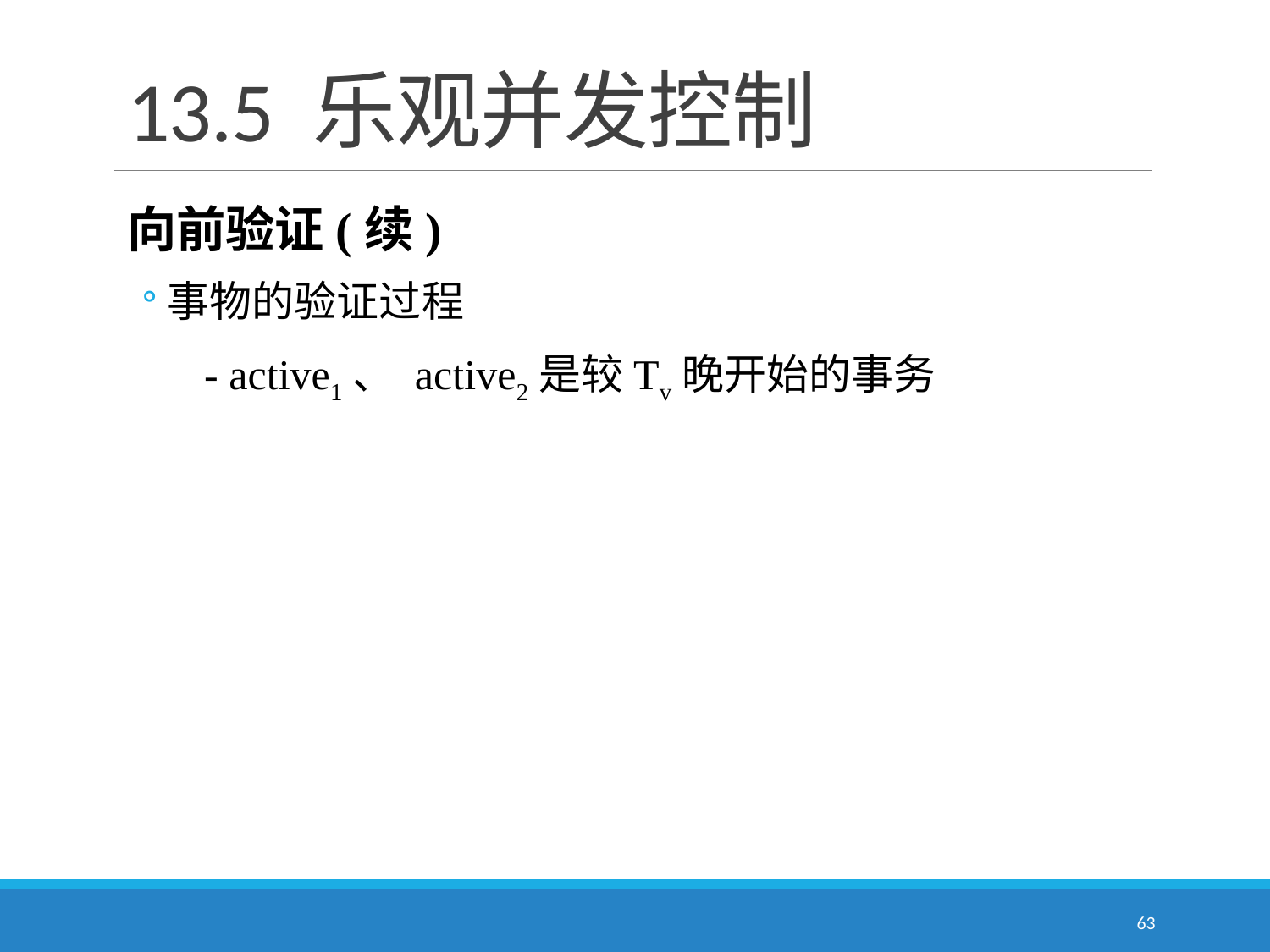

# 13.5 乐观并发控制
向前验证(续)
事物的验证过程
　 - active1、 active2是较Tv晚开始的事务

63